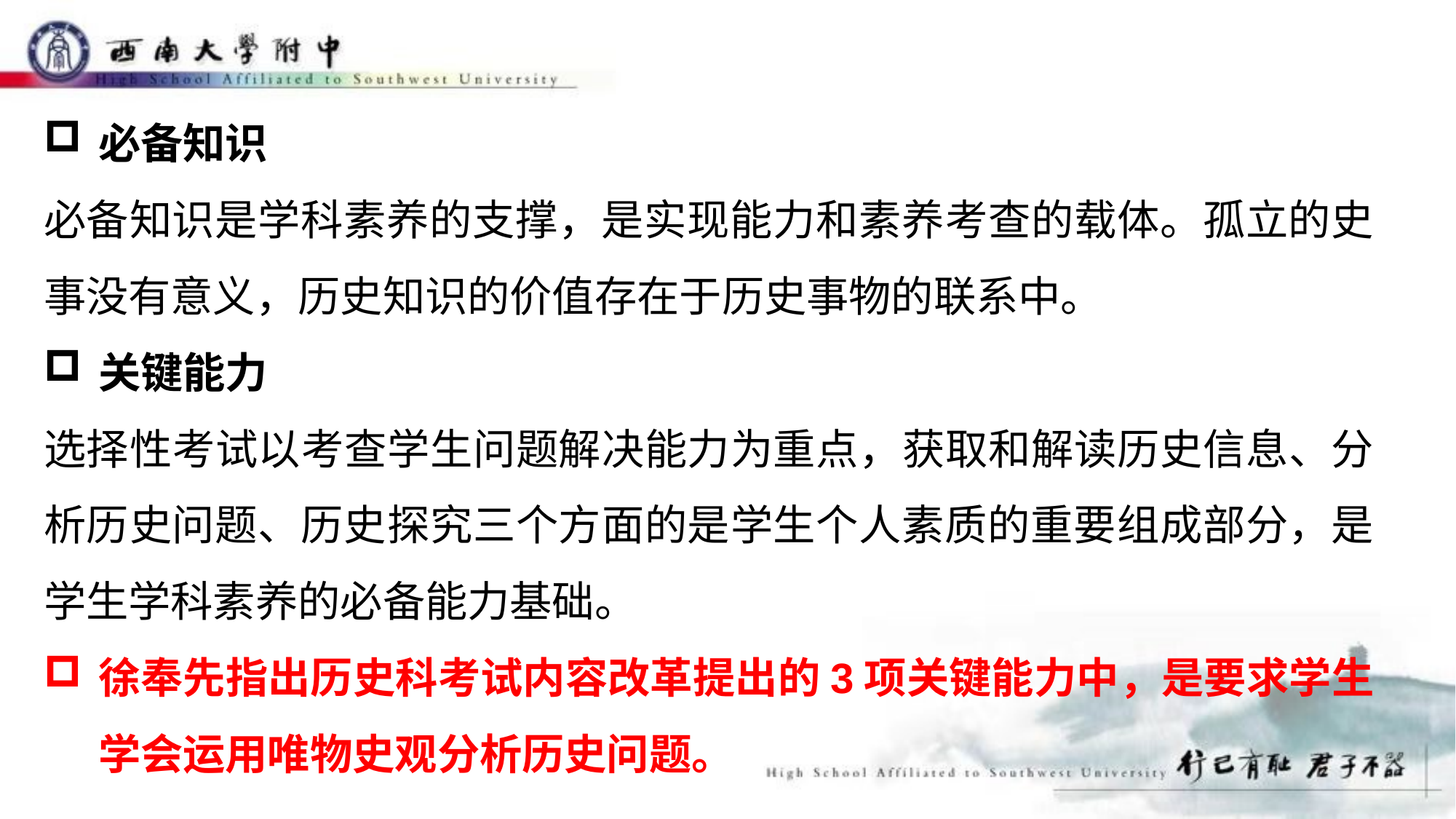

必备知识
必备知识是学科素养的支撑，是实现能力和素养考查的载体。孤立的史事没有意义，历史知识的价值存在于历史事物的联系中。
关键能力
选择性考试以考查学生问题解决能力为重点，获取和解读历史信息、分析历史问题、历史探究三个方面的是学生个人素质的重要组成部分，是学生学科素养的必备能力基础。
徐奉先指出历史科考试内容改革提出的3项关键能力中，是要求学生学会运用唯物史观分析历史问题。